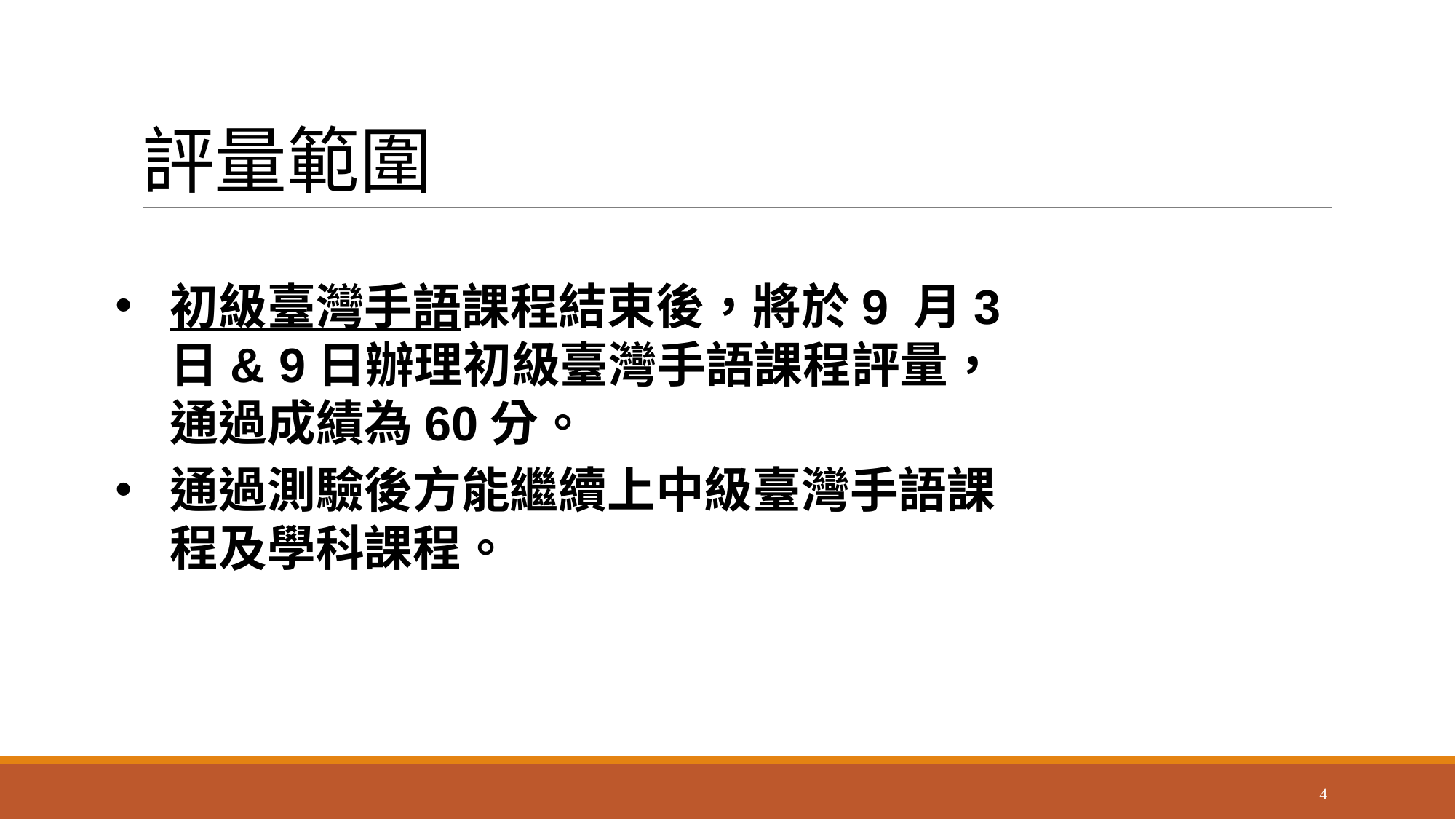

# 評量範圍
初級臺灣手語課程結束後，將於9 月3日& 9日辦理初級臺灣手語課程評量，通過成績為60分。
通過測驗後方能繼續上中級臺灣手語課程及學科課程。

4